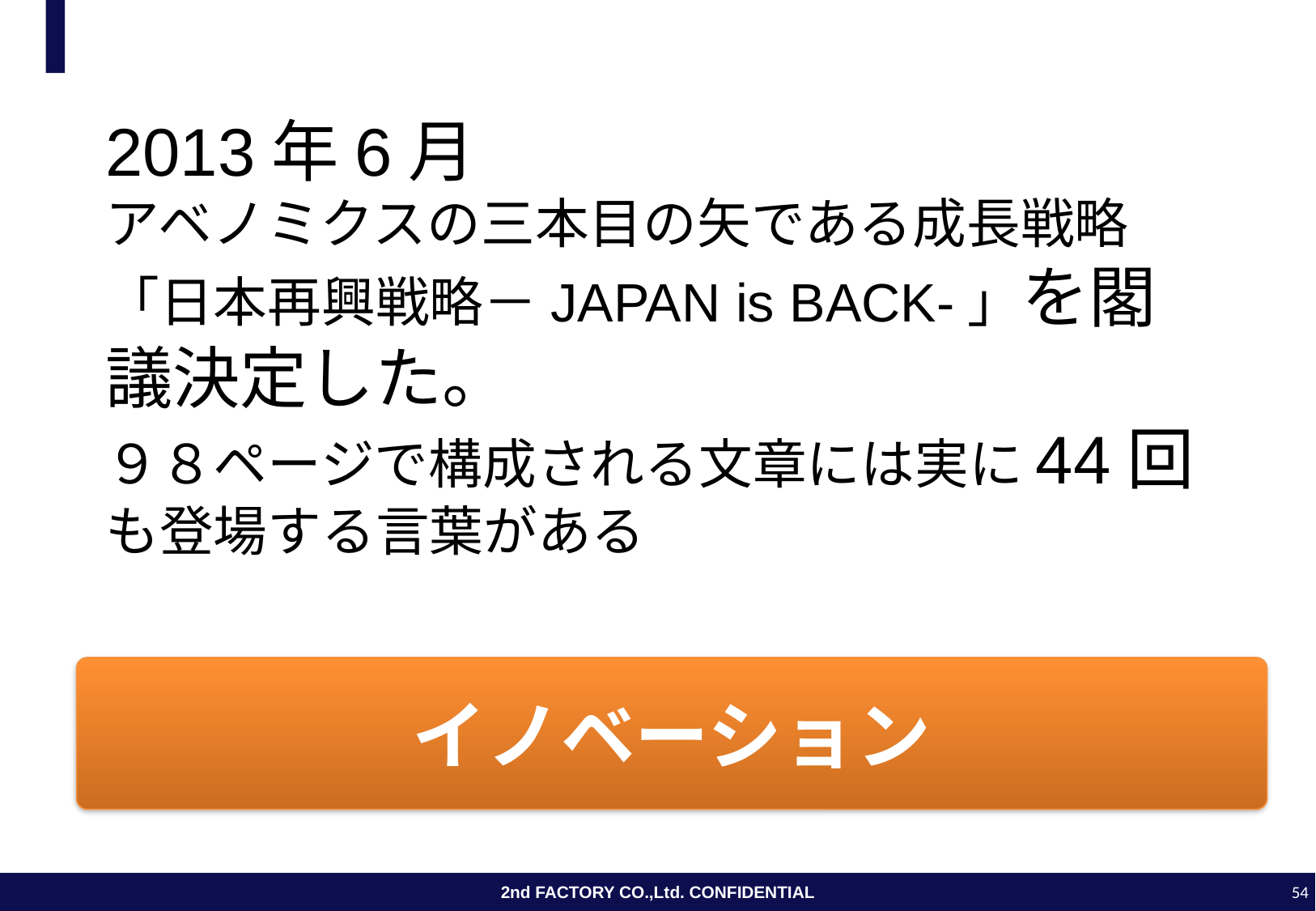

#
2013年6月
アベノミクスの三本目の矢である成長戦略「日本再興戦略－JAPAN is BACK-」を閣議決定した。
９８ページで構成される文章には実に44回も登場する言葉がある
イノベーション